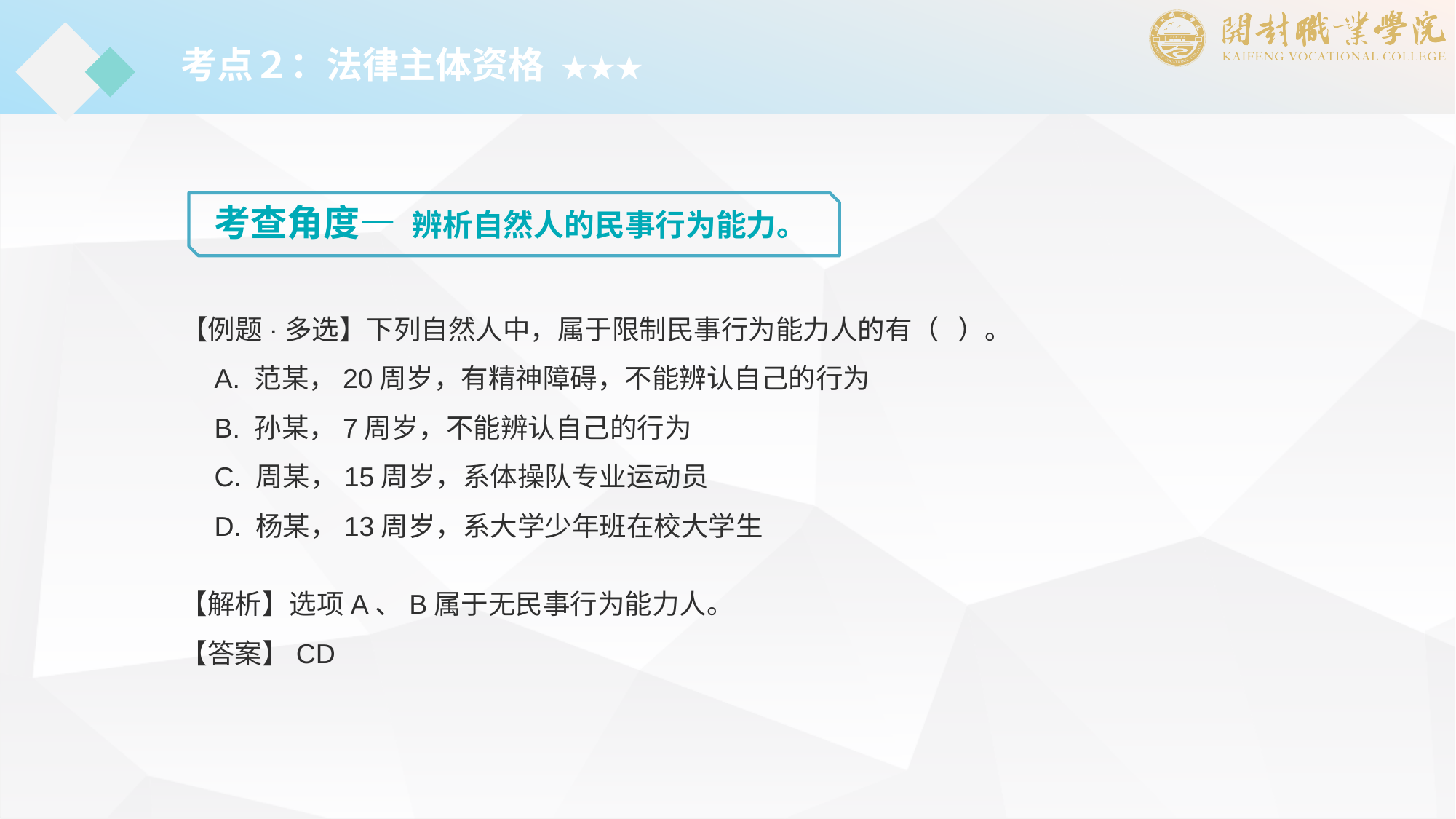

考点２：法律主体资格  ★★★
考查角度—  辨析自然人的民事行为能力。

【例题·多选】下列自然人中，属于限制民事行为能力人的有（   ）。
　A. 范某，20周岁，有精神障碍，不能辨认自己的行为
　B. 孙某，7周岁，不能辨认自己的行为
　C. 周某，15周岁，系体操队专业运动员
　D. 杨某，13周岁，系大学少年班在校大学生
【解析】选项A、B属于无民事行为能力人。
【答案】CD